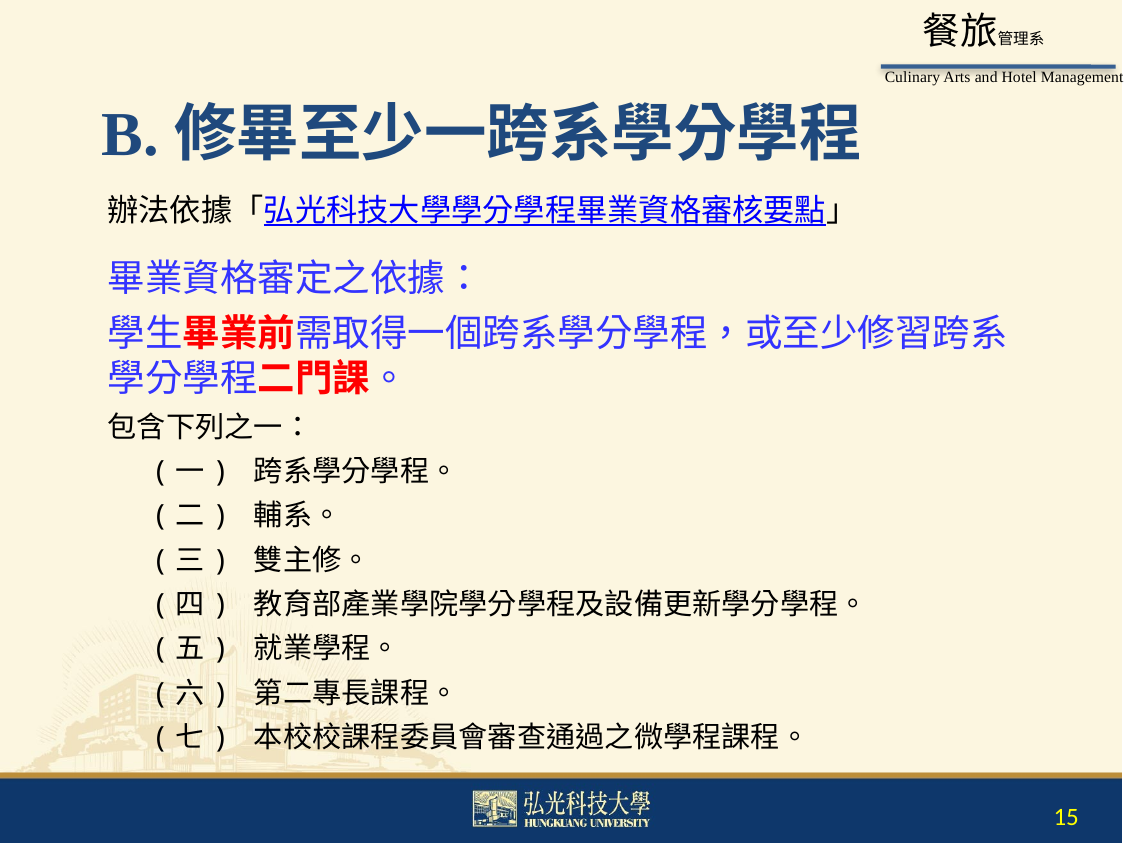

15
B.修畢至少一跨系學分學程
辦法依據「弘光科技大學學分學程畢業資格審核要點」
畢業資格審定之依據：
學生畢業前需取得一個跨系學分學程，或至少修習跨系學分學程二門課。
包含下列之一：
(一) 跨系學分學程。
(二) 輔系。
(三) 雙主修。
(四) 教育部產業學院學分學程及設備更新學分學程。
(五) 就業學程。
(六) 第二專長課程。
(七) 本校校課程委員會審查通過之微學程課程。